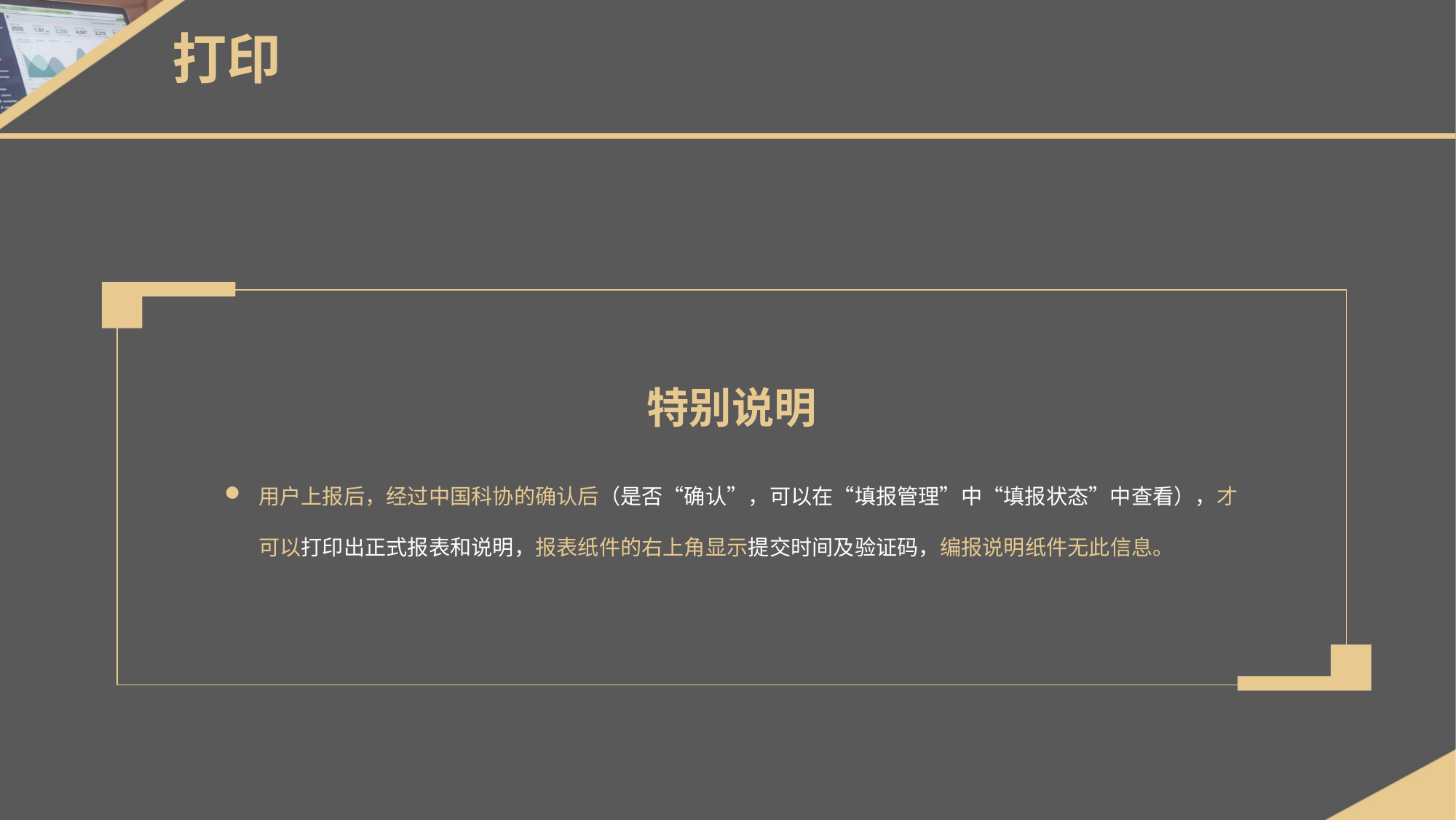

打印

特别说明

用户上报后，经过中国科协的确认后（是否“确认”，可以在“填报管理”中“填报状态”中查看），才可以打印出正式报表和说明，报表纸件的右上角显示提交时间及验证码，编报说明纸件无此信息。